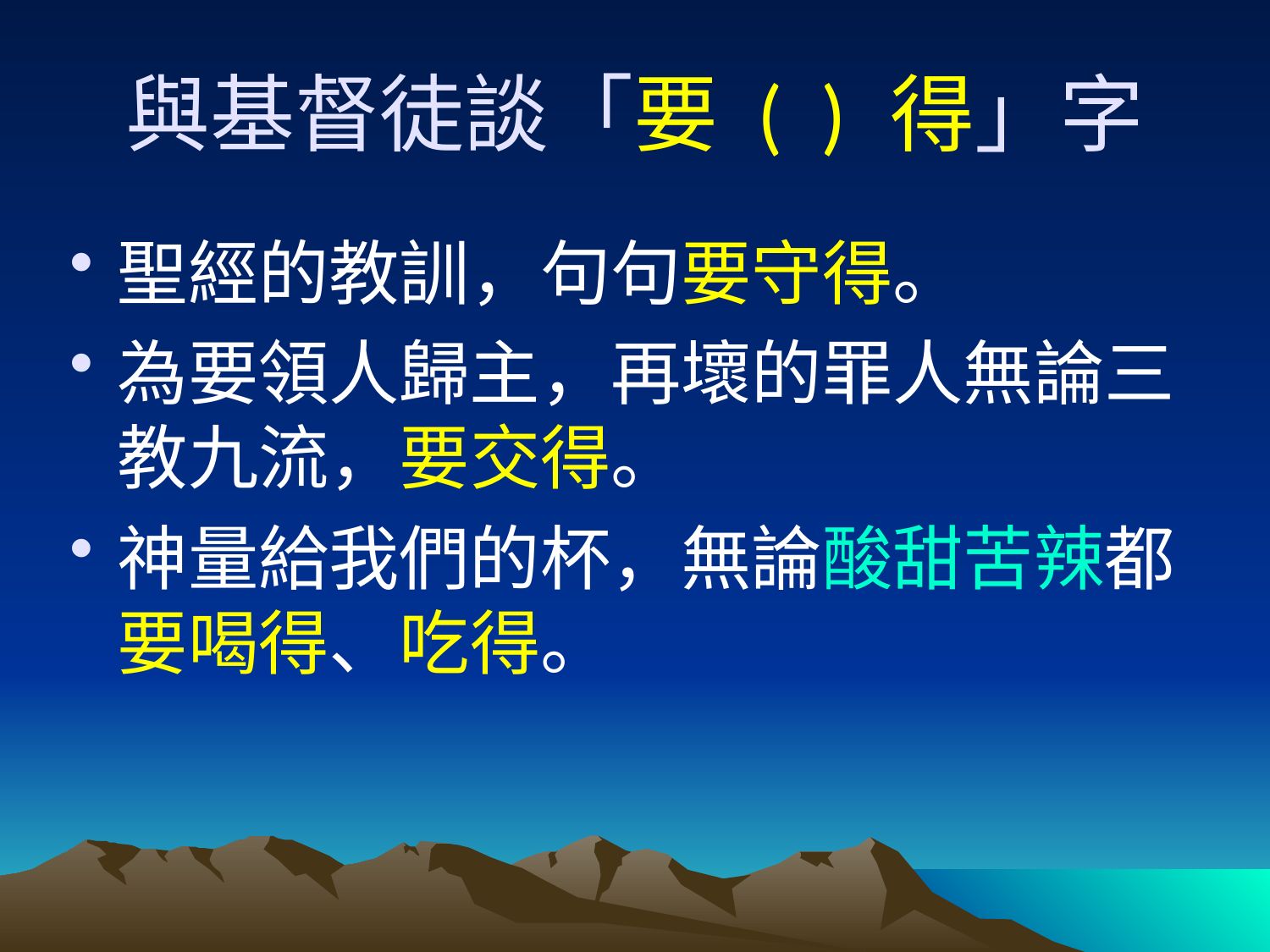

# 與基督徒談「要 (  ) 得」字
聖經的教訓，句句要守得。
為要領人歸主，再壞的罪人無論三教九流，要交得。
神量給我們的杯，無論酸甜苦辣都要喝得、吃得。